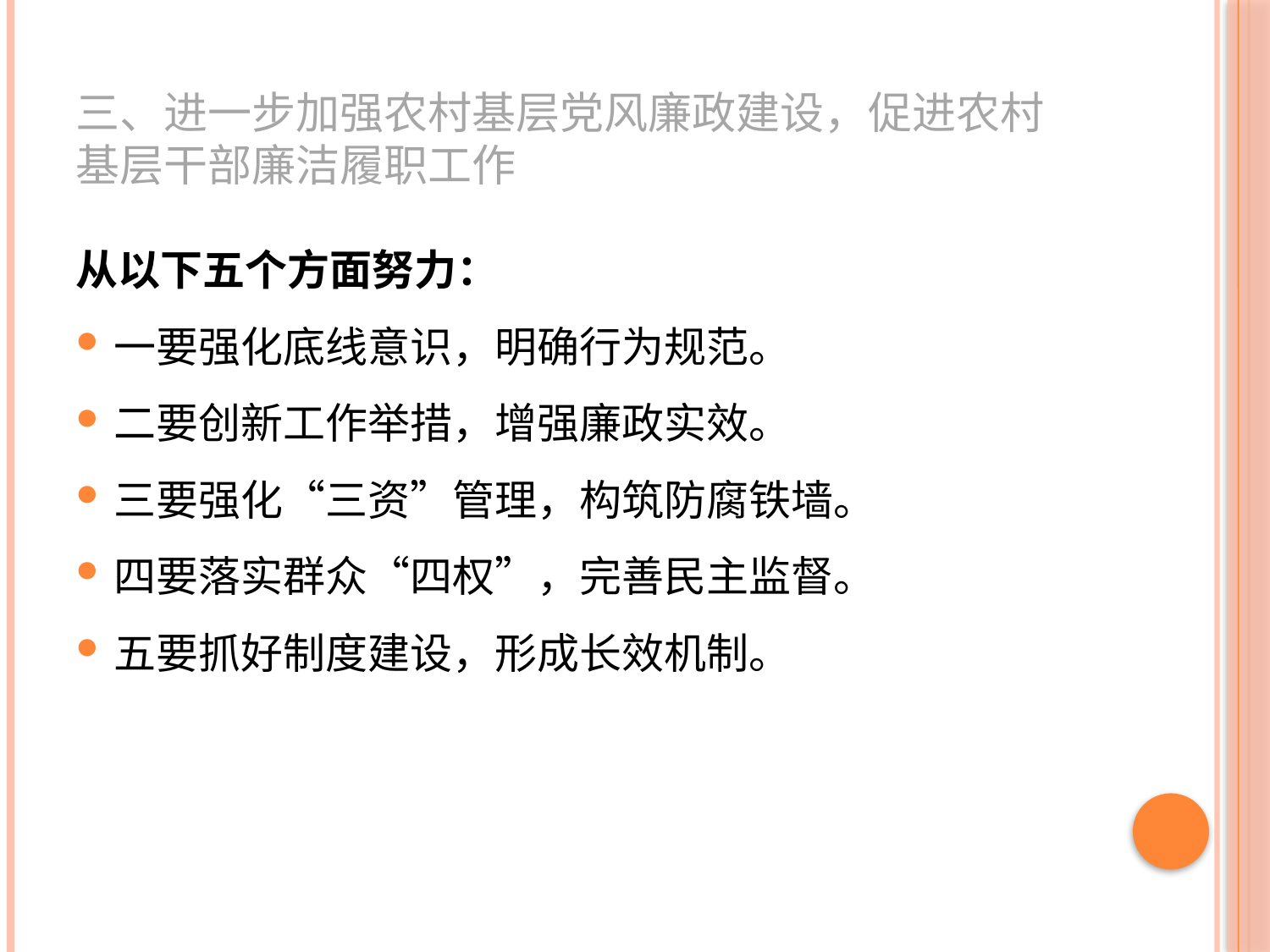

# 三、进一步加强农村基层党风廉政建设，促进农村基层干部廉洁履职工作
从以下五个方面努力：
一要强化底线意识，明确行为规范。
二要创新工作举措，增强廉政实效。
三要强化“三资”管理，构筑防腐铁墙。
四要落实群众“四权”，完善民主监督。
五要抓好制度建设，形成长效机制。